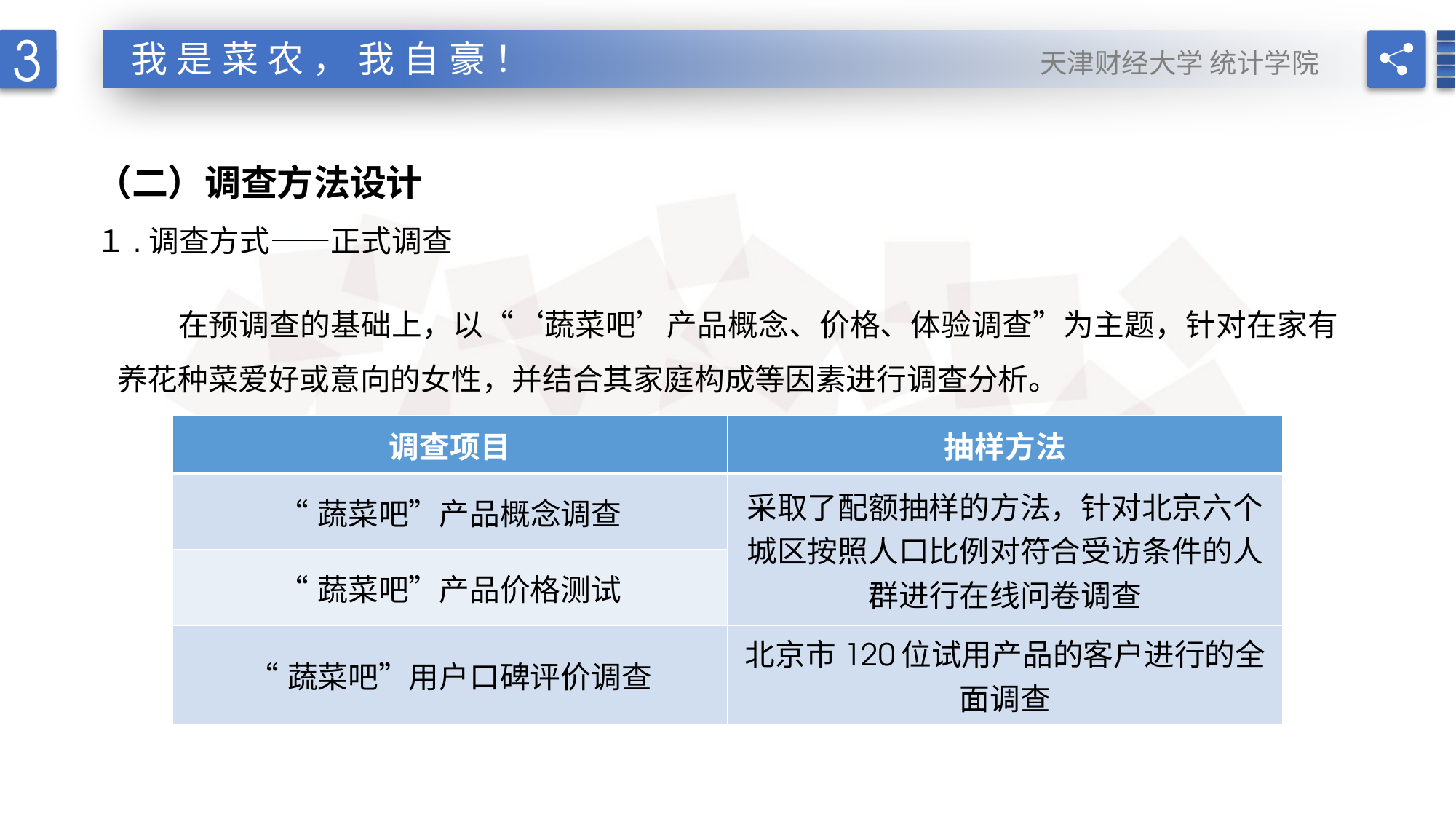

3

天津财经大学 统计学院

我是菜农，我自豪！
（二）调查方法设计
１.调查方式——正式调查
　　在预调查的基础上，以“‘蔬菜吧’产品概念、价格、体验调查”为主题，针对在家有养花种菜爱好或意向的女性，并结合其家庭构成等因素进行调查分析。
| 调查项目 | 抽样方法 |
| --- | --- |
| “蔬菜吧”产品概念调查 | 采取了配额抽样的方法，针对北京六个城区按照人口比例对符合受访条件的人群进行在线问卷调查 |
| “蔬菜吧”产品价格测试 |  |
| “蔬菜吧”用户口碑评价调查 | 北京市120位试用产品的客户进行的全面调查 |